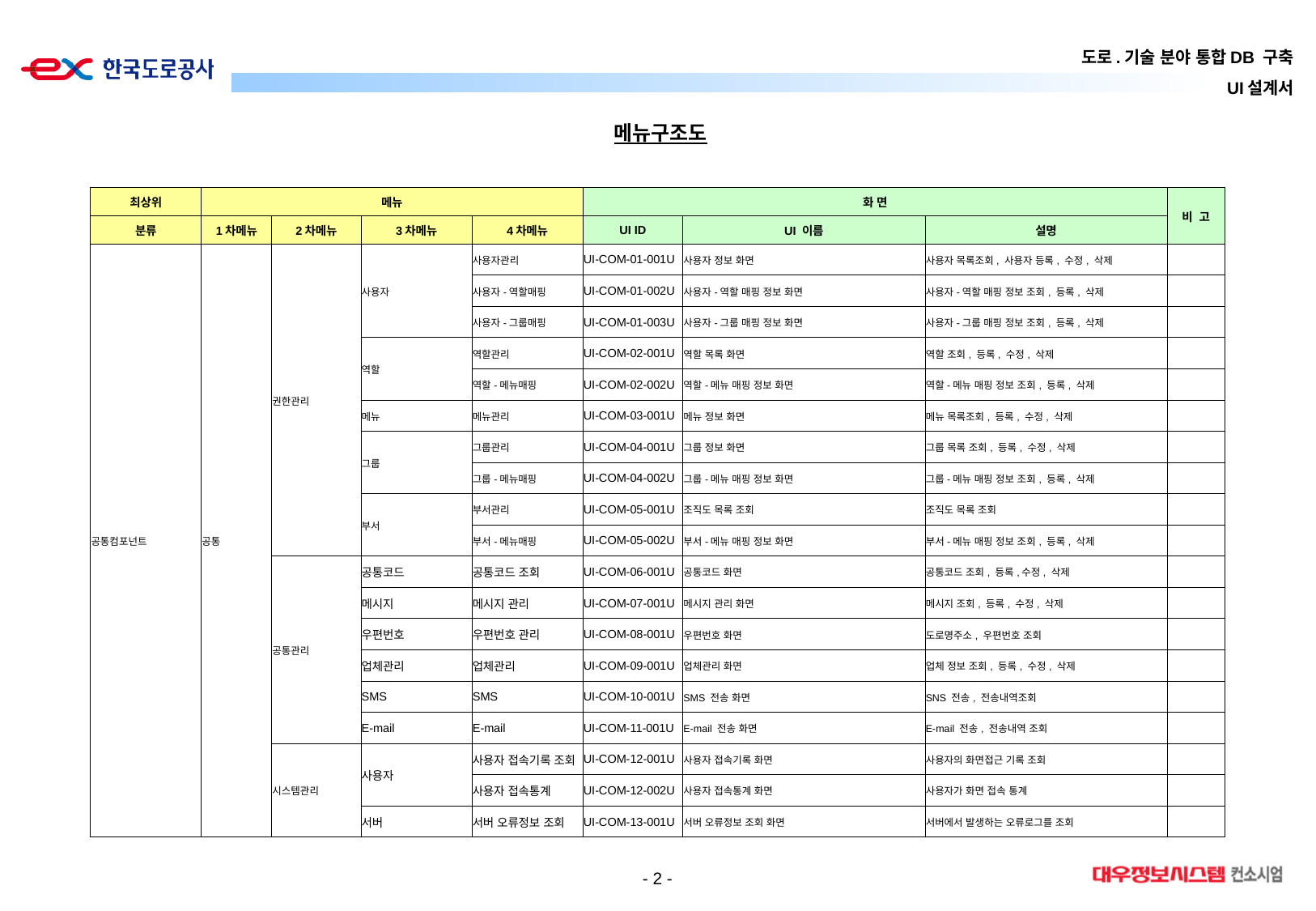

메뉴구조도
| 최상위 | 메뉴 |  |  |  | 화 면 |  |  | 비 고 |
| --- | --- | --- | --- | --- | --- | --- | --- | --- |
| 분류 | 1차메뉴 | 2차메뉴 | 3차메뉴 | 4차메뉴 | UI ID | UI 이름 | 설명 |  |
| 공통컴포넌트 | 공통 | 권한관리 | 사용자 | 사용자관리 | UI-COM-01-001U | 사용자 정보 화면 | 사용자 목록조회, 사용자 등록, 수정, 삭제 |  |
|  |  |  |  | 사용자-역할매핑 | UI-COM-01-002U | 사용자-역할 매핑 정보 화면 | 사용자-역할 매핑 정보 조회, 등록, 삭제 |  |
|  |  |  |  | 사용자-그룹매핑 | UI-COM-01-003U | 사용자-그룹 매핑 정보 화면 | 사용자-그룹 매핑 정보 조회, 등록, 삭제 |  |
|  |  |  | 역할 | 역할관리 | UI-COM-02-001U | 역할 목록 화면 | 역할 조회, 등록, 수정, 삭제 |  |
|  |  |  |  | 역할-메뉴매핑 | UI-COM-02-002U | 역할-메뉴 매핑 정보 화면 | 역할-메뉴 매핑 정보 조회, 등록, 삭제 |  |
|  |  |  | 메뉴 | 메뉴관리 | UI-COM-03-001U | 메뉴 정보 화면 | 메뉴 목록조회, 등록, 수정, 삭제 |  |
|  |  |  | 그룹 | 그룹관리 | UI-COM-04-001U | 그룹 정보 화면 | 그룹 목록 조회, 등록, 수정, 삭제 |  |
|  |  |  |  | 그룹-메뉴매핑 | UI-COM-04-002U | 그룹-메뉴 매핑 정보 화면 | 그룹-메뉴 매핑 정보 조회, 등록, 삭제 |  |
|  |  |  | 부서 | 부서관리 | UI-COM-05-001U | 조직도 목록 조회 | 조직도 목록 조회 |  |
|  |  |  |  | 부서-메뉴매핑 | UI-COM-05-002U | 부서-메뉴 매핑 정보 화면 | 부서-메뉴 매핑 정보 조회, 등록, 삭제 |  |
|  |  | 공통관리 | 공통코드 | 공통코드 조회 | UI-COM-06-001U | 공통코드 화면 | 공통코드 조회, 등록,수정, 삭제 |  |
|  |  |  | 메시지 | 메시지 관리 | UI-COM-07-001U | 메시지 관리 화면 | 메시지 조회, 등록, 수정, 삭제 |  |
|  |  |  | 우편번호 | 우편번호 관리 | UI-COM-08-001U | 우편번호 화면 | 도로명주소, 우편번호 조회 |  |
|  |  |  | 업체관리 | 업체관리 | UI-COM-09-001U | 업체관리 화면 | 업체 정보 조회, 등록, 수정, 삭제 |  |
|  |  |  | SMS | SMS | UI-COM-10-001U | SMS 전송 화면 | SNS 전송, 전송내역조회 |  |
|  |  |  | E-mail | E-mail | UI-COM-11-001U | E-mail 전송 화면 | E-mail 전송, 전송내역 조회 |  |
|  |  | 시스템관리 | 사용자 | 사용자 접속기록 조회 | UI-COM-12-001U | 사용자 접속기록 화면 | 사용자의 화면접근 기록 조회 |  |
|  |  |  |  | 사용자 접속통계 | UI-COM-12-002U | 사용자 접속통계 화면 | 사용자가 화면 접속 통계 |  |
|  |  |  | 서버 | 서버 오류정보 조회 | UI-COM-13-001U | 서버 오류정보 조회 화면 | 서버에서 발생하는 오류로그를 조회 |  |